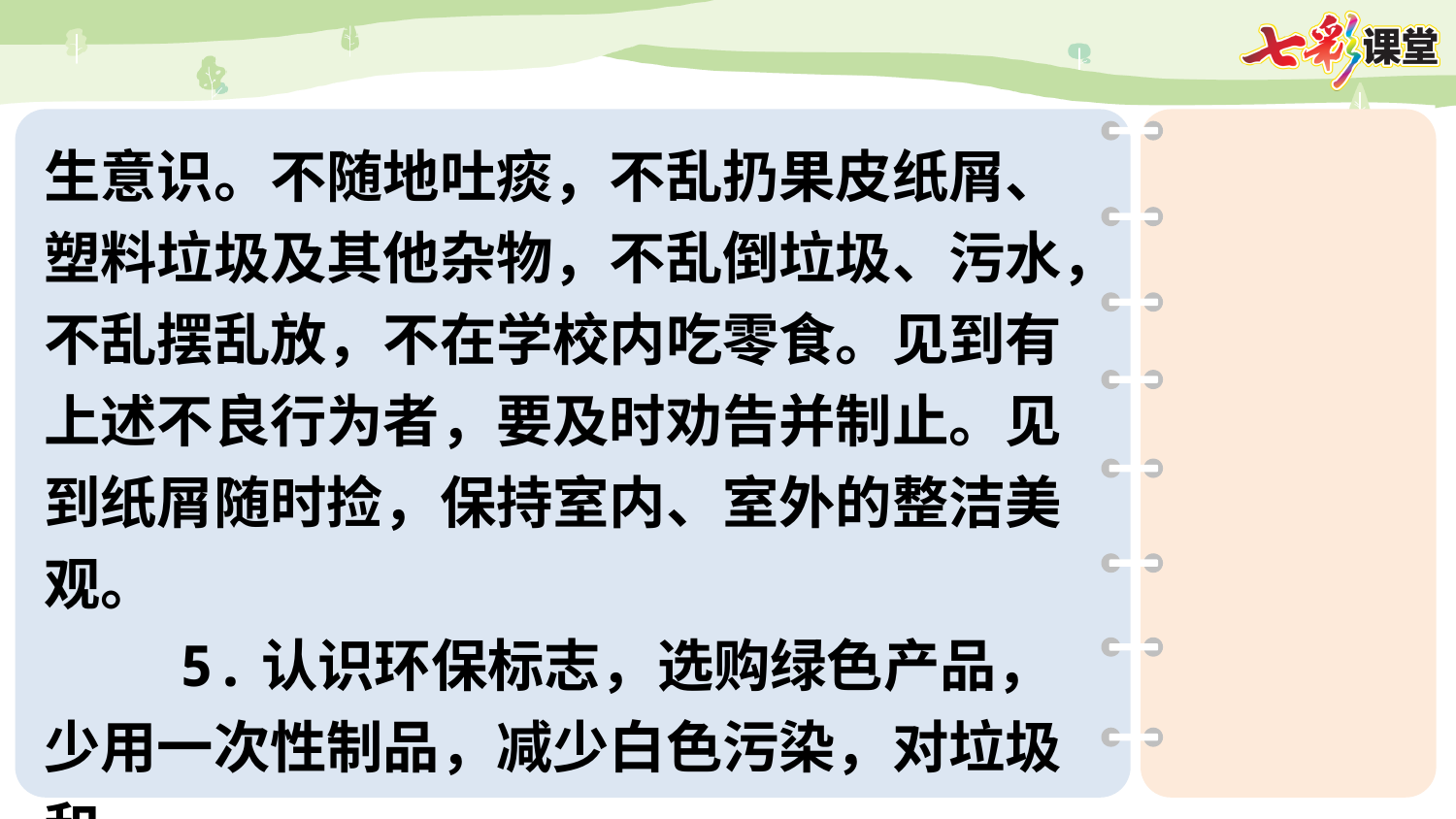

生意识。不随地吐痰，不乱扔果皮纸屑、塑料垃圾及其他杂物，不乱倒垃圾、污水，不乱摆乱放，不在学校内吃零食。见到有上述不良行为者，要及时劝告并制止。见到纸屑随时捡，保持室内、室外的整洁美观。
    5.认识环保标志，选购绿色产品，少用一次性制品，减少白色污染，对垃圾和